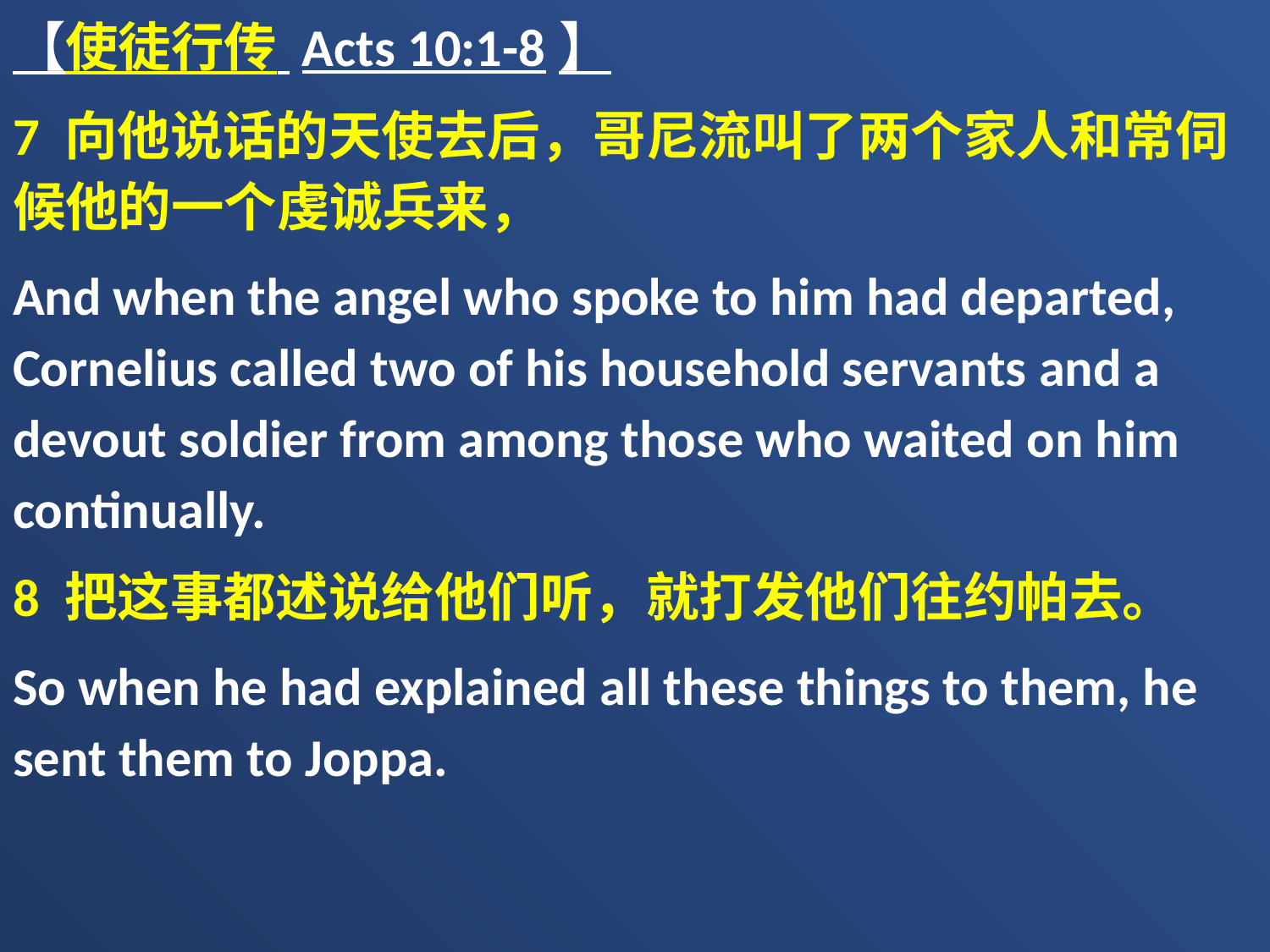

【使徒行传 Acts 10:1-8】
7 向他说话的天使去后，哥尼流叫了两个家人和常伺候他的一个虔诚兵来，
And when the angel who spoke to him had departed, Cornelius called two of his household servants and a devout soldier from among those who waited on him continually.
8 把这事都述说给他们听，就打发他们往约帕去。
So when he had explained all these things to them, he sent them to Joppa.